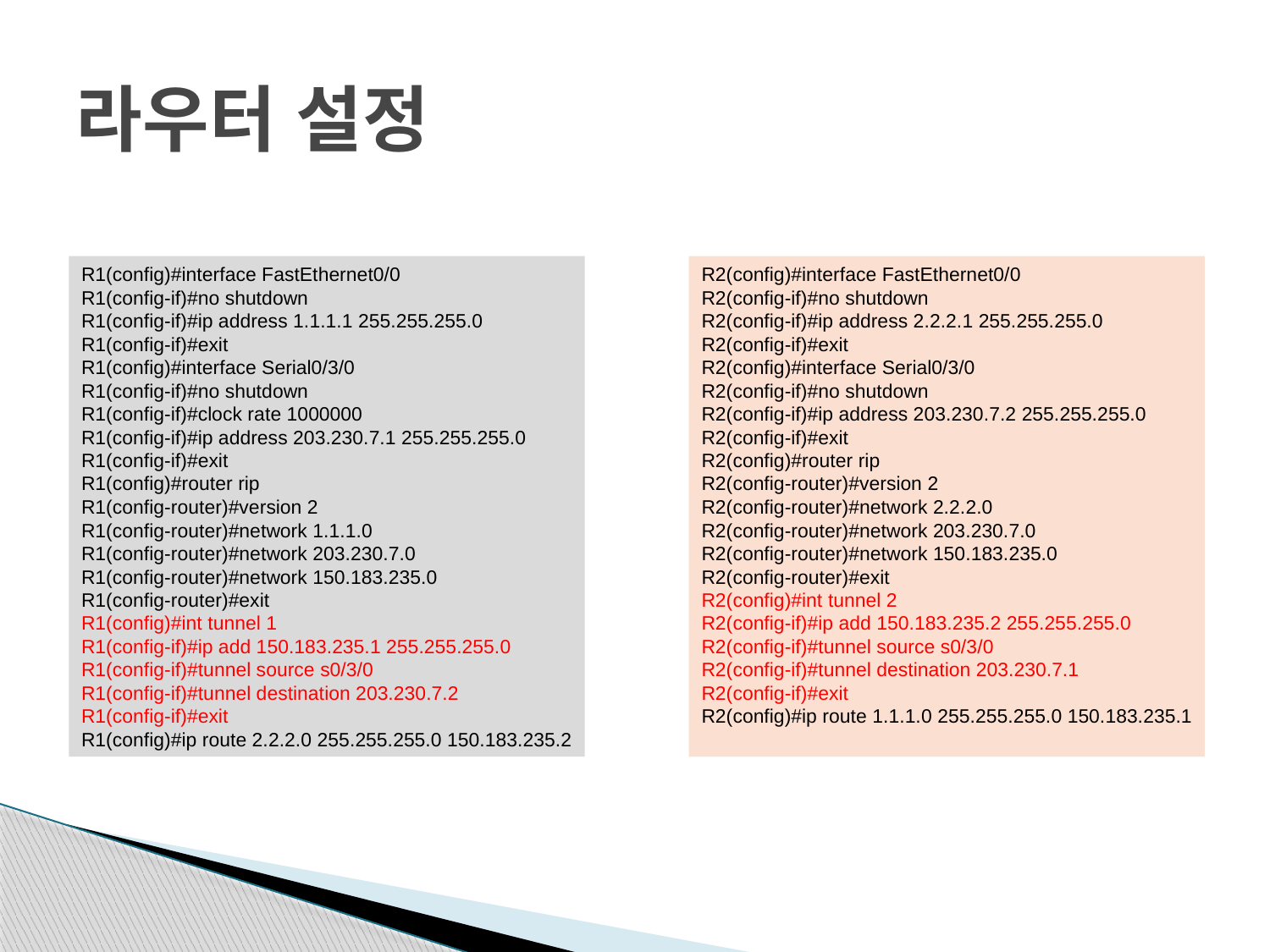

# 라우터 설정
R1(config)#interface FastEthernet0/0
R1(config-if)#no shutdown
R1(config-if)#ip address 1.1.1.1 255.255.255.0
R1(config-if)#exit
R1(config)#interface Serial0/3/0
R1(config-if)#no shutdown
R1(config-if)#clock rate 1000000
R1(config-if)#ip address 203.230.7.1 255.255.255.0
R1(config-if)#exit
R1(config)#router rip
R1(config-router)#version 2
R1(config-router)#network 1.1.1.0
R1(config-router)#network 203.230.7.0
R1(config-router)#network 150.183.235.0
R1(config-router)#exit
R1(config)#int tunnel 1
R1(config-if)#ip add 150.183.235.1 255.255.255.0
R1(config-if)#tunnel source s0/3/0
R1(config-if)#tunnel destination 203.230.7.2
R1(config-if)#exit
R1(config)#ip route 2.2.2.0 255.255.255.0 150.183.235.2
R2(config)#interface FastEthernet0/0
R2(config-if)#no shutdown
R2(config-if)#ip address 2.2.2.1 255.255.255.0
R2(config-if)#exit
R2(config)#interface Serial0/3/0
R2(config-if)#no shutdown
R2(config-if)#ip address 203.230.7.2 255.255.255.0
R2(config-if)#exit
R2(config)#router rip
R2(config-router)#version 2
R2(config-router)#network 2.2.2.0
R2(config-router)#network 203.230.7.0
R2(config-router)#network 150.183.235.0
R2(config-router)#exit
R2(config)#int tunnel 2
R2(config-if)#ip add 150.183.235.2 255.255.255.0
R2(config-if)#tunnel source s0/3/0
R2(config-if)#tunnel destination 203.230.7.1
R2(config-if)#exit
R2(config)#ip route 1.1.1.0 255.255.255.0 150.183.235.1